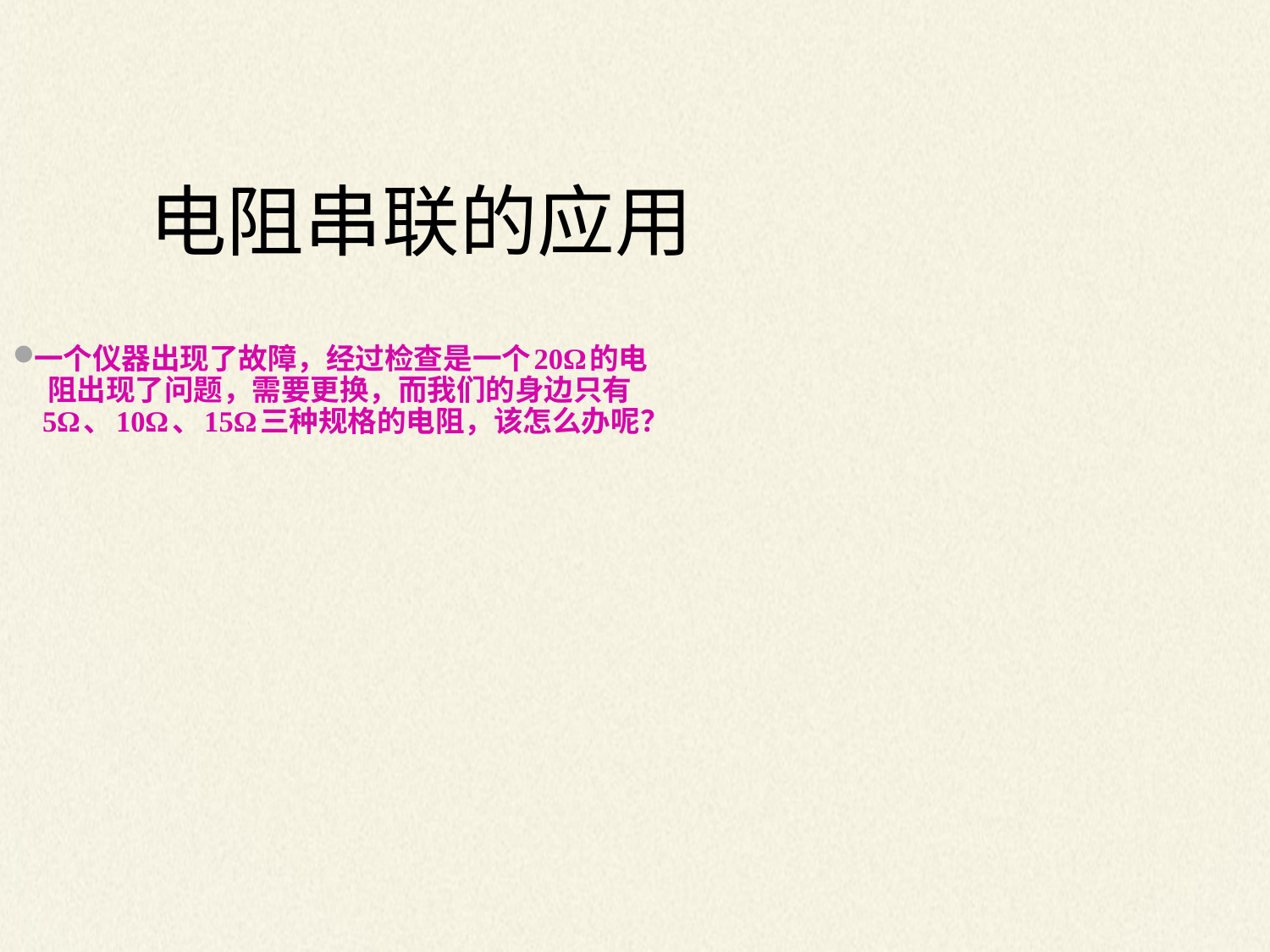

电阻串联的应用
一个仪器出现了故障，经过检查是一个20Ω的电阻出现了问题，需要更换，而我们的身边只有5Ω、10Ω、15Ω三种规格的电阻，该怎么办呢？